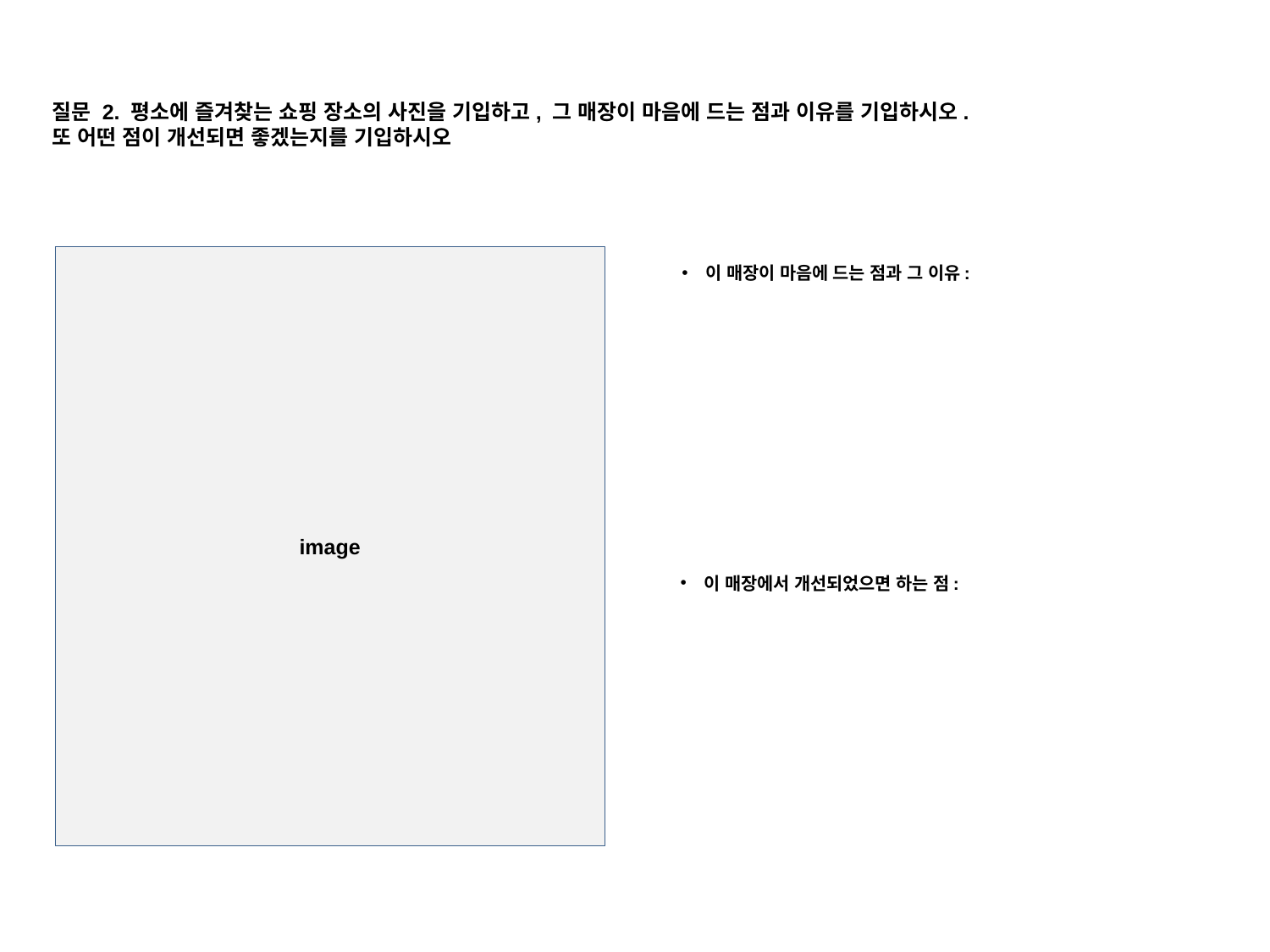

질문 2. 평소에 즐겨찾는 쇼핑 장소의 사진을 기입하고, 그 매장이 마음에 드는 점과 이유를 기입하시오.
또 어떤 점이 개선되면 좋겠는지를 기입하시오
image
이 매장이 마음에 드는 점과 그 이유:
이 매장에서 개선되었으면 하는 점: